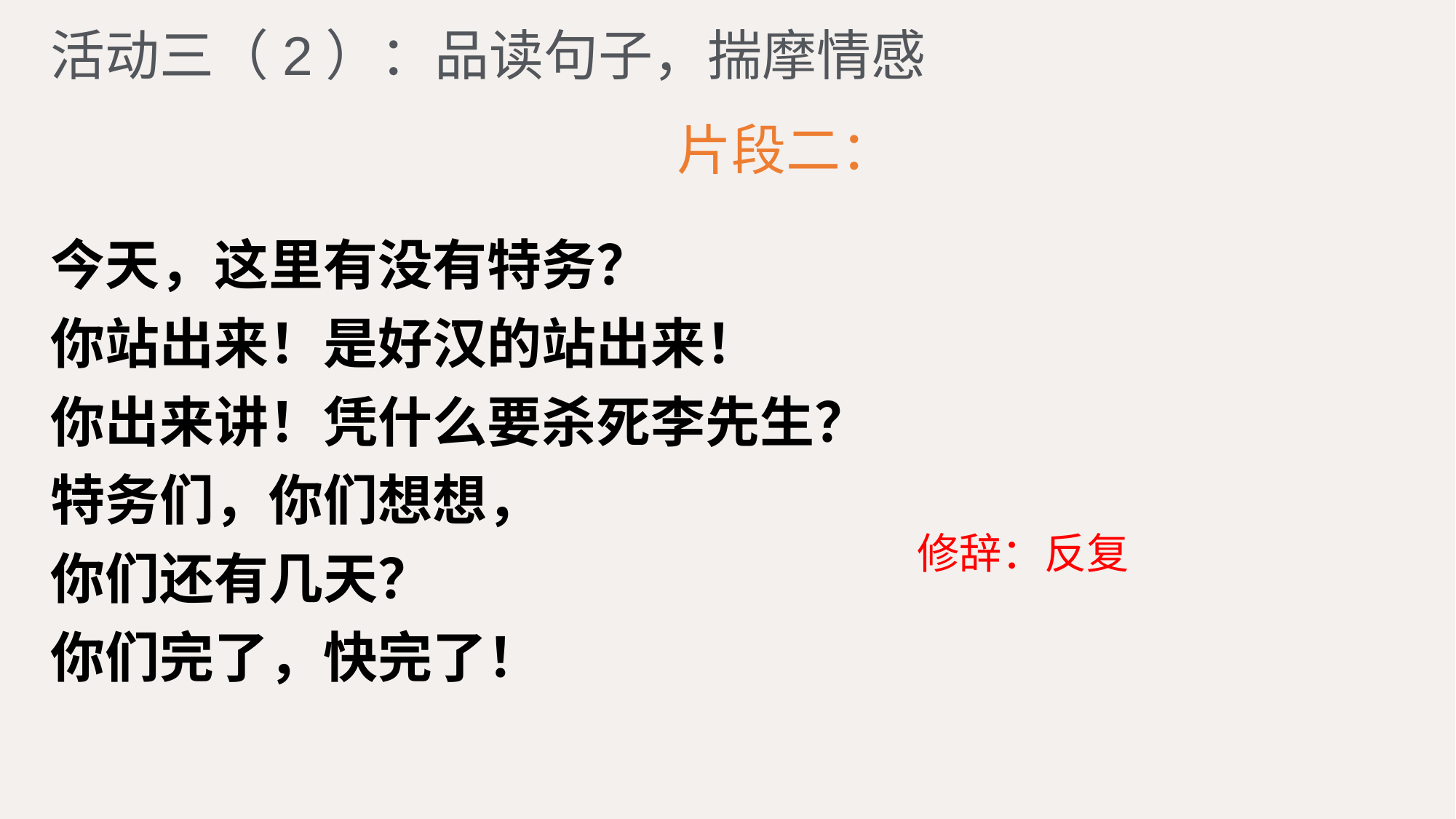

活动三（2）：品读句子，揣摩情感

片段二：
今天，这里有没有特务？
你站出来！是好汉的站出来！
你出来讲！凭什么要杀死李先生？
特务们，你们想想，
你们还有几天？
你们完了，快完了！

修辞：反复